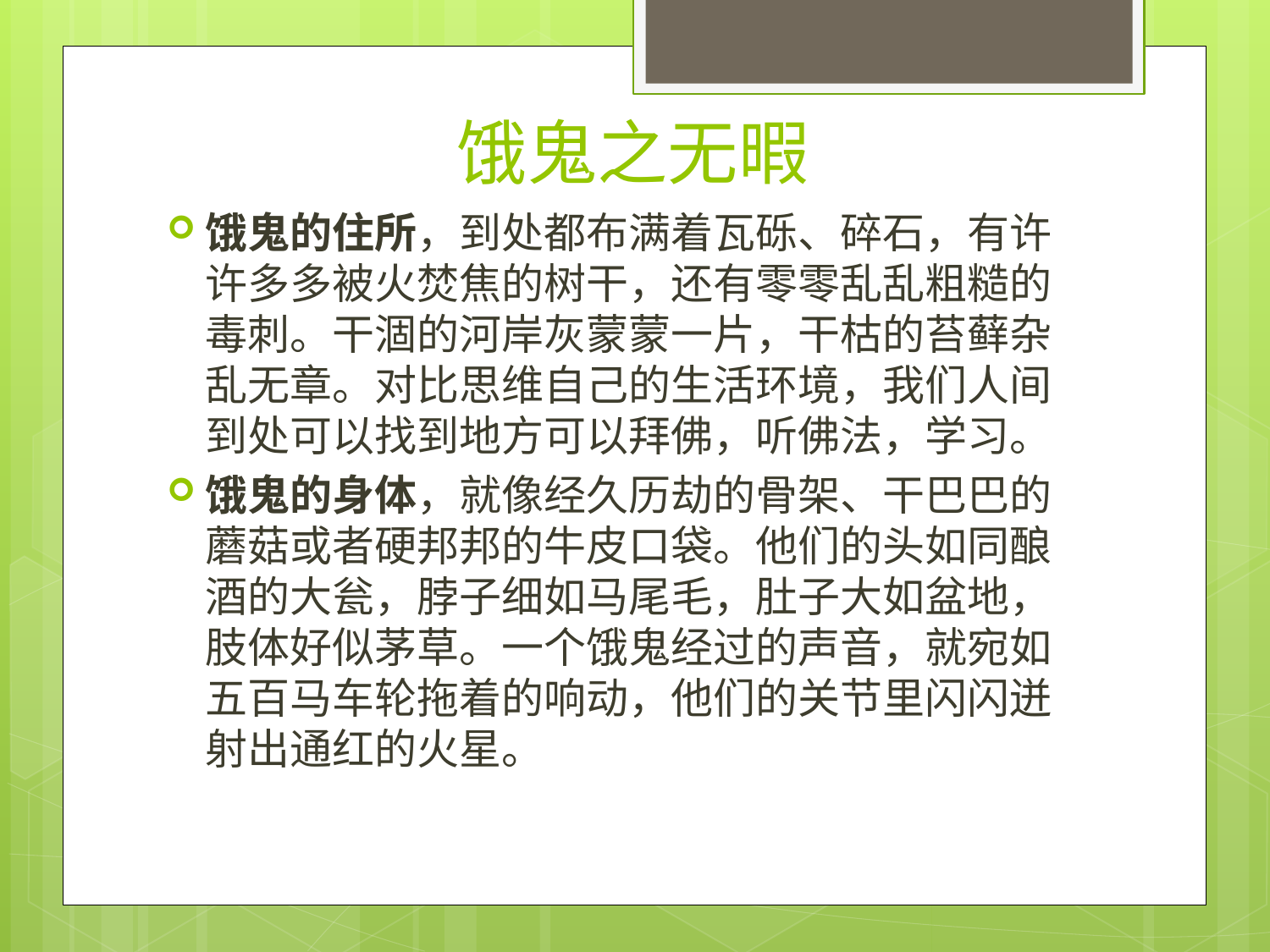

# 饿鬼之无暇
饿鬼的住所，到处都布满着瓦砾、碎石，有许许多多被火焚焦的树干，还有零零乱乱粗糙的毒刺。干涸的河岸灰蒙蒙一片，干枯的苔藓杂乱无章。对比思维自己的生活环境，我们人间到处可以找到地方可以拜佛，听佛法，学习。
饿鬼的身体，就像经久历劫的骨架、干巴巴的蘑菇或者硬邦邦的牛皮口袋。他们的头如同酿酒的大瓮，脖子细如马尾毛，肚子大如盆地，肢体好似茅草。一个饿鬼经过的声音，就宛如五百马车轮拖着的响动，他们的关节里闪闪迸射出通红的火星。